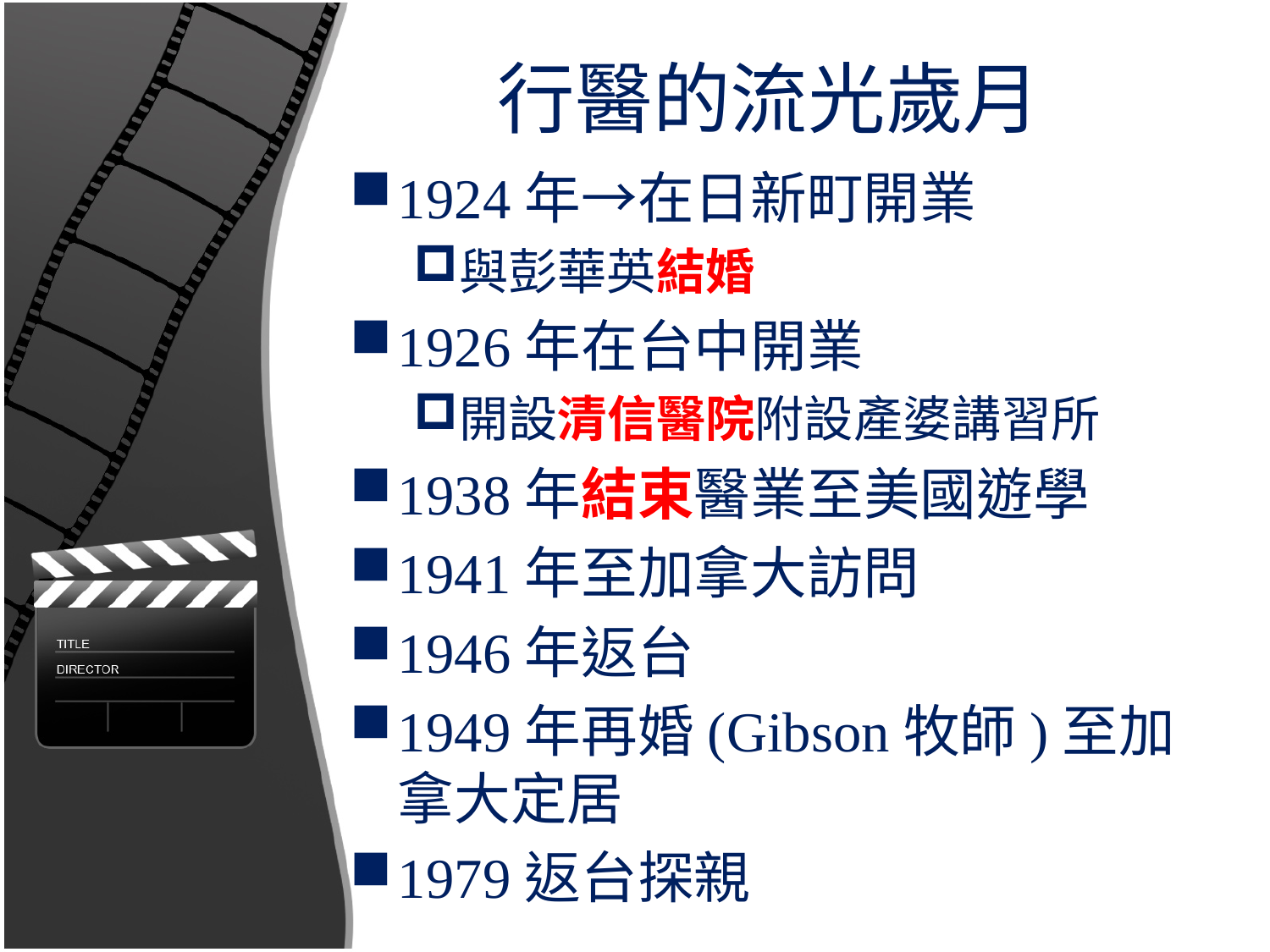

# 行醫的流光歲月
1924年→在日新町開業
與彭華英結婚
1926年在台中開業
開設清信醫院附設產婆講習所
1938年結束醫業至美國遊學
1941年至加拿大訪問
1946年返台
1949年再婚(Gibson牧師)至加拿大定居
1979返台探親